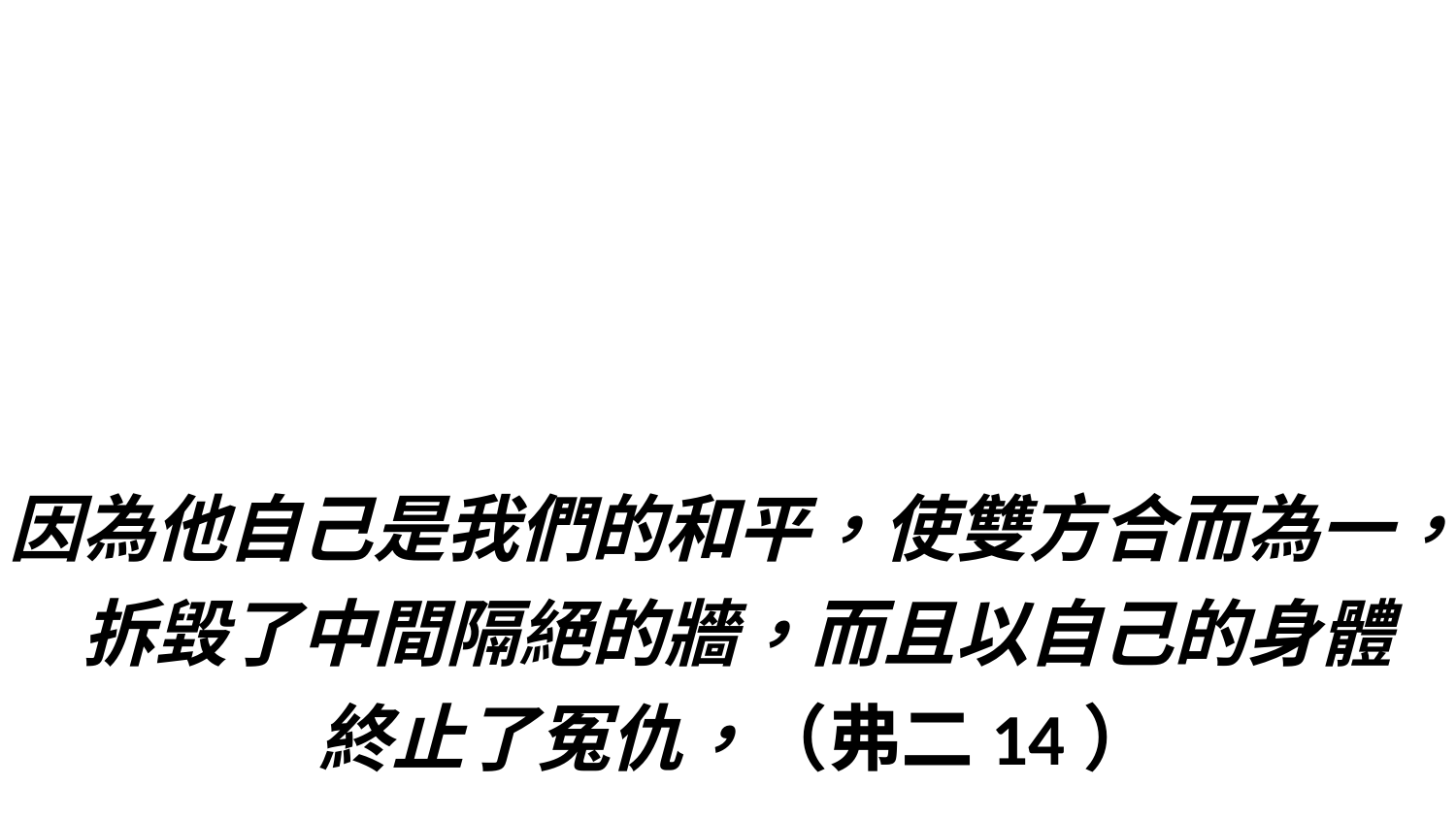

弗三7我作了這福音的僕役，是照著上帝的恩賜，是照他運行的大能賜給我的。
以弗所書
第三章
因為他自己是我們的和平，使雙方合而為一，
拆毀了中間隔絕的牆，而且以自己的身體
終止了冤仇，（弗二14）